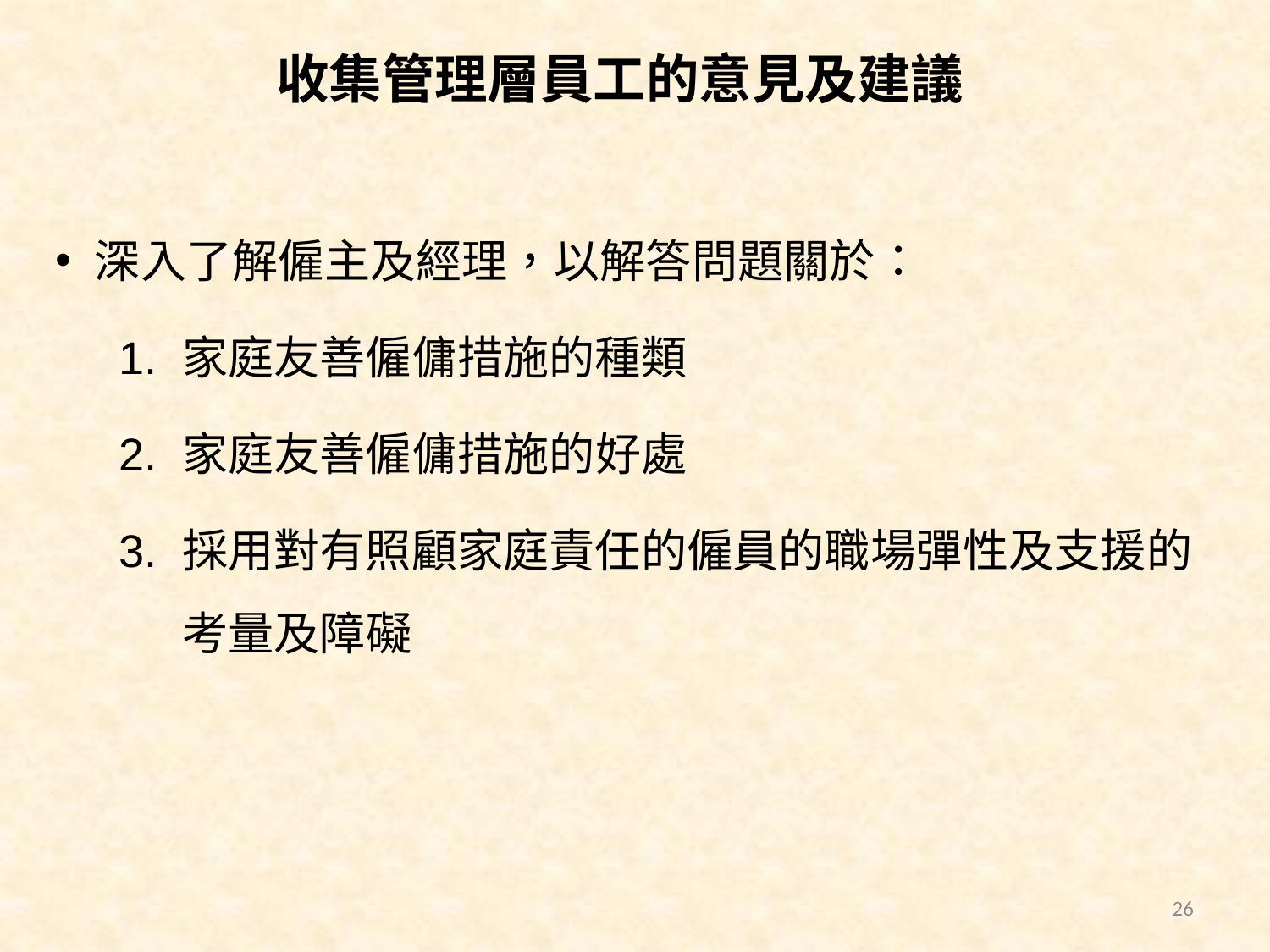

收集管理層員工的意見及建議
深入了解僱主及經理，以解答問題關於：
家庭友善僱傭措施的種類
家庭友善僱傭措施的好處
採用對有照顧家庭責任的僱員的職場彈性及支援的考量及障礙
26